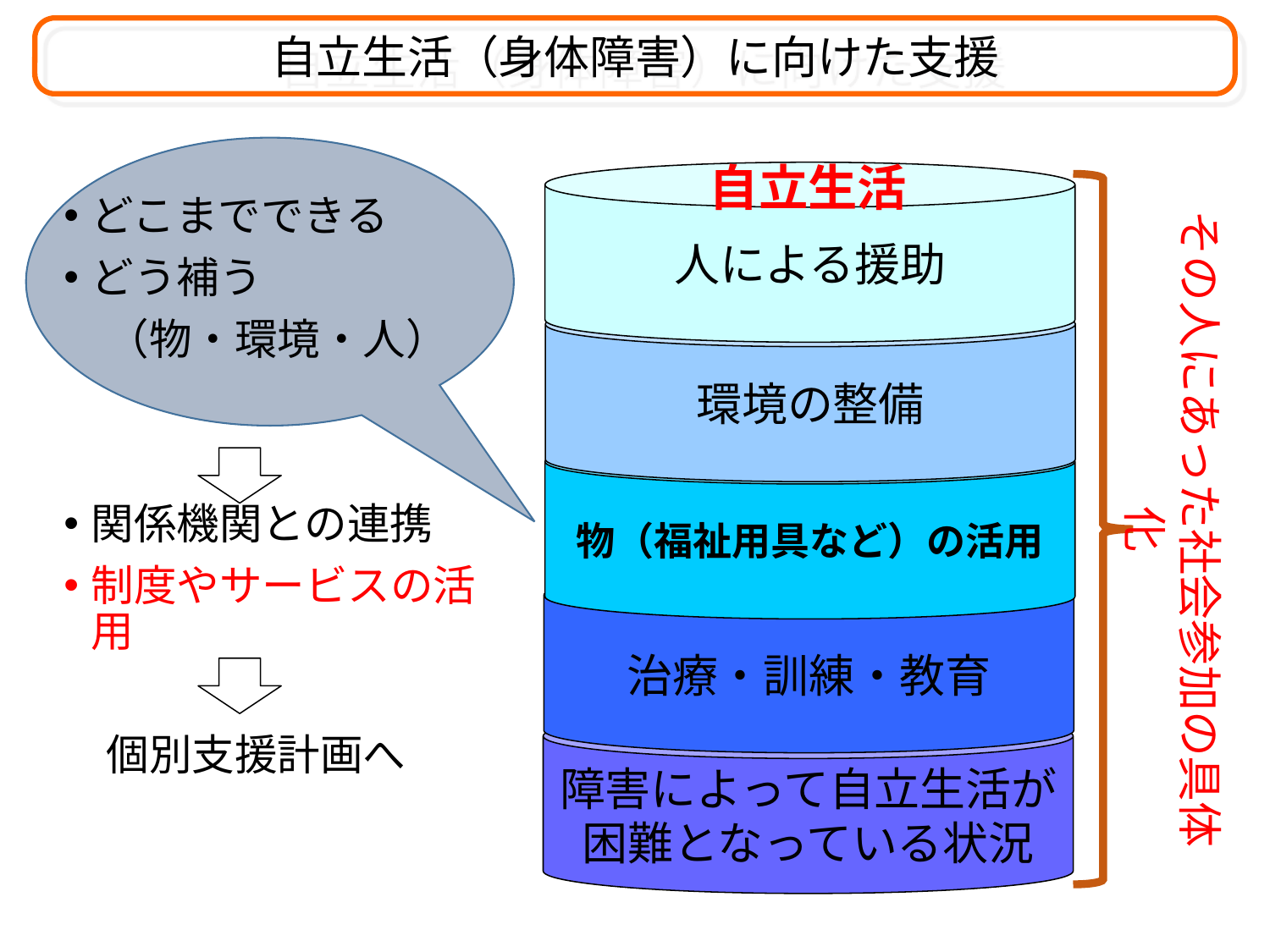

自立生活（身体障害）に向けた支援

自立生活
人による援助

その人にあった社会参加の具体化
どこまでできる
どう補う
　（物・環境・人）

関係機関との連携
制度やサービスの活用

　個別支援計画へ
環境の整備
物（福祉用具など）の活用

治療・訓練・教育

障害によって自立生活が困難となっている状況